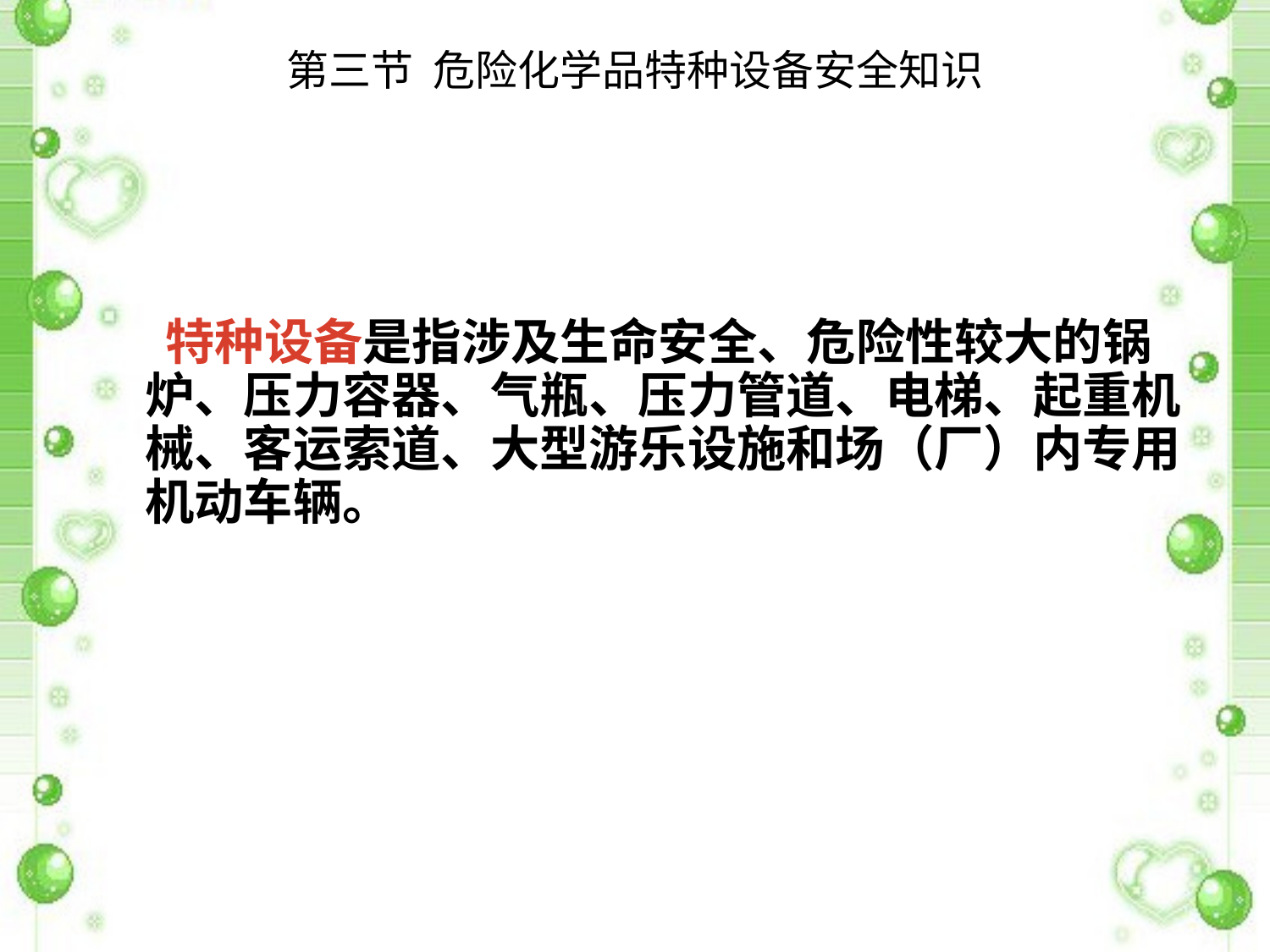

# 第三节  危险化学品特种设备安全知识
     特种设备是指涉及生命安全、危险性较大的锅炉、压力容器、气瓶、压力管道、电梯、起重机械、客运索道、大型游乐设施和场（厂）内专用机动车辆。